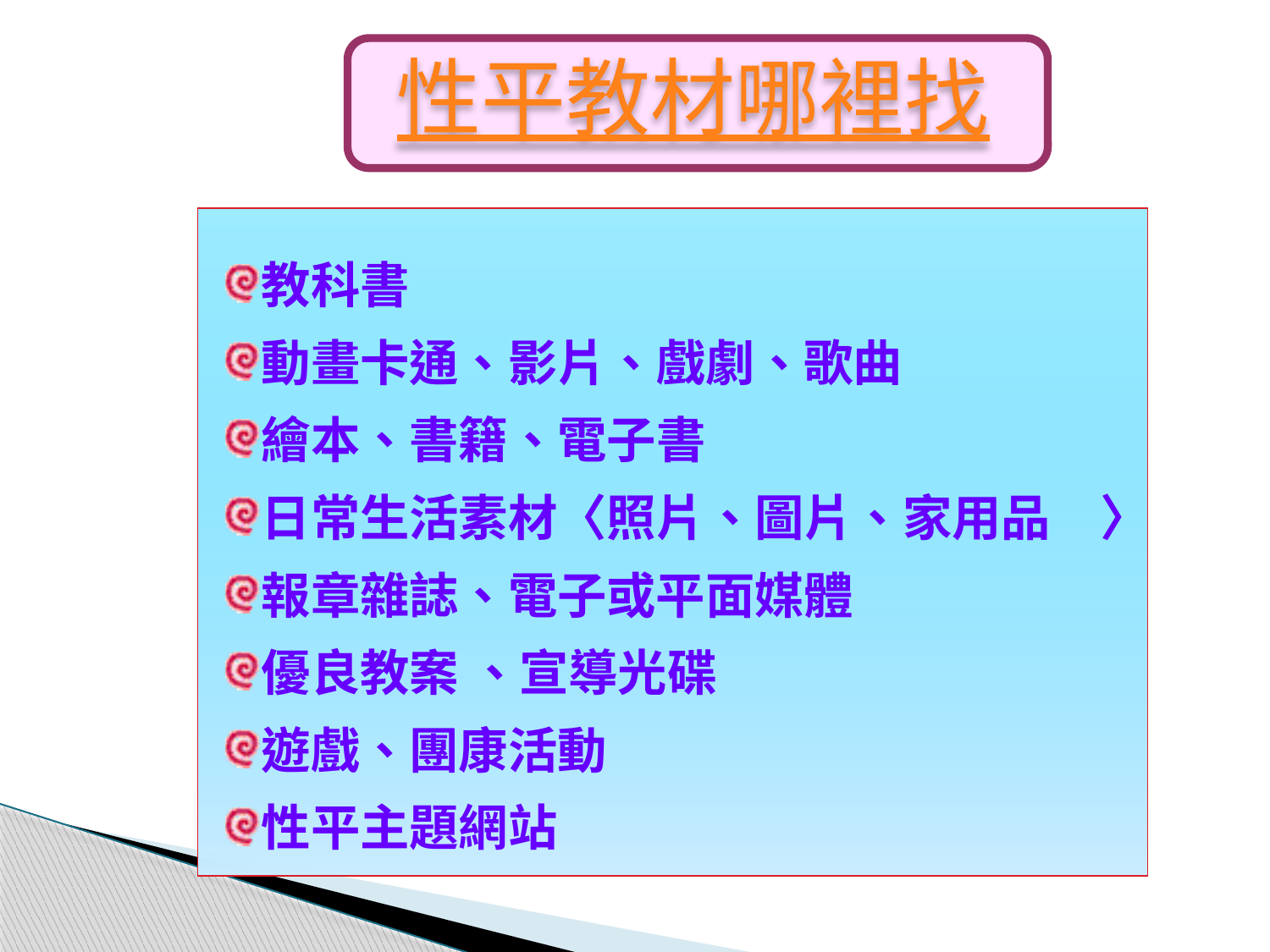

性平教材哪裡找

教科書
動畫卡通、影片、戲劇、歌曲
繪本、書籍、電子書
日常生活素材〈照片、圖片、家用品　〉
報章雜誌、電子或平面媒體
優良教案 、宣導光碟
遊戲、團康活動
性平主題網站